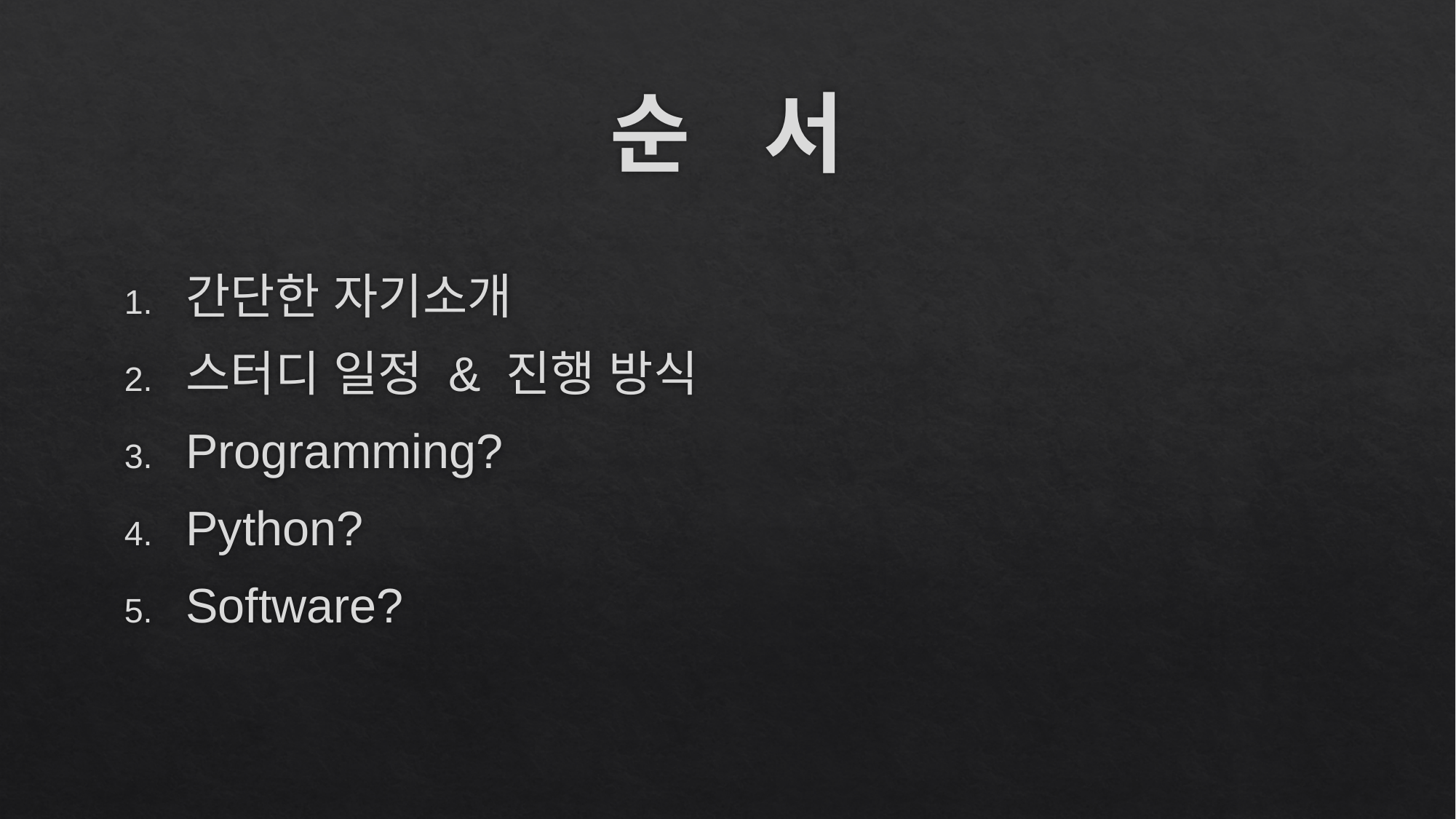

# 순   서
간단한 자기소개
스터디 일정 & 진행 방식
Programming?
Python?
Software?